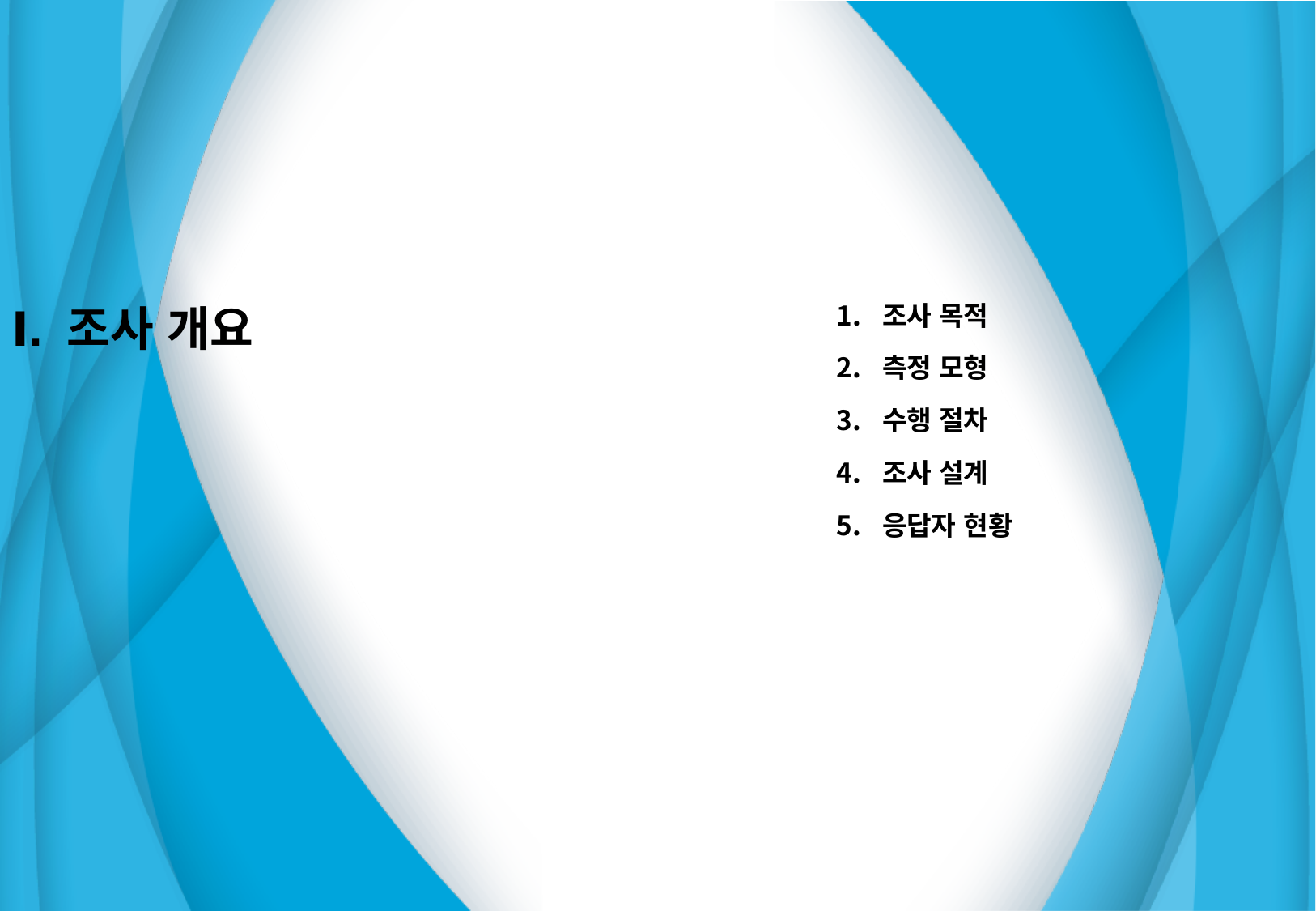

조사 목적
측정 모형
수행 절차
조사 설계
응답자 현황

Ⅰ. 조사 개요